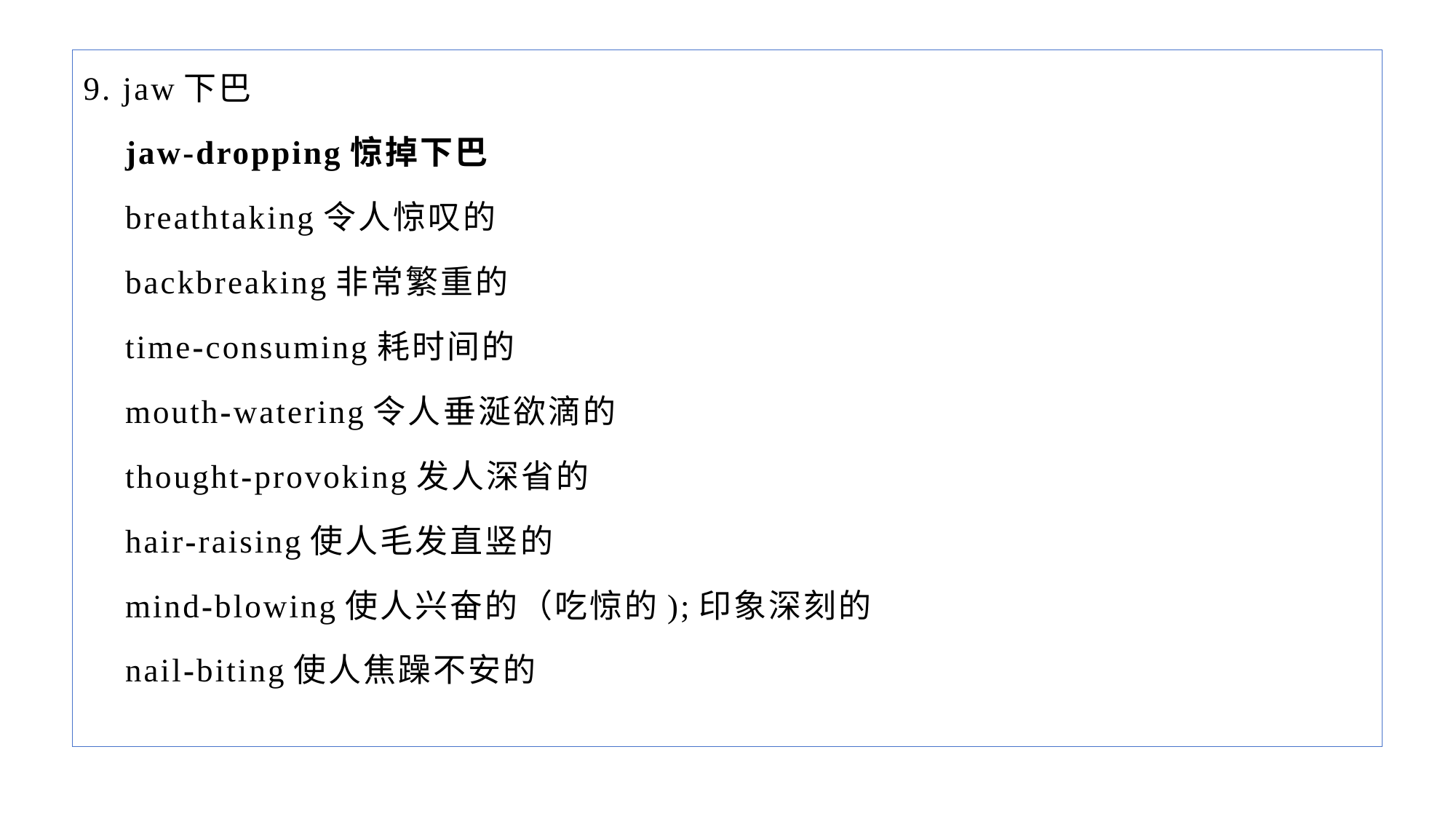

9. jaw下巴
    jaw-dropping惊掉下巴
    breathtaking令人惊叹的
    backbreaking非常繁重的
    time-consuming耗时间的
    mouth-watering令人垂涎欲滴的
    thought-provoking发人深省的
    hair-raising使人毛发直竖的
    mind-blowing使人兴奋的（吃惊的);印象深刻的
    nail-biting使人焦躁不安的